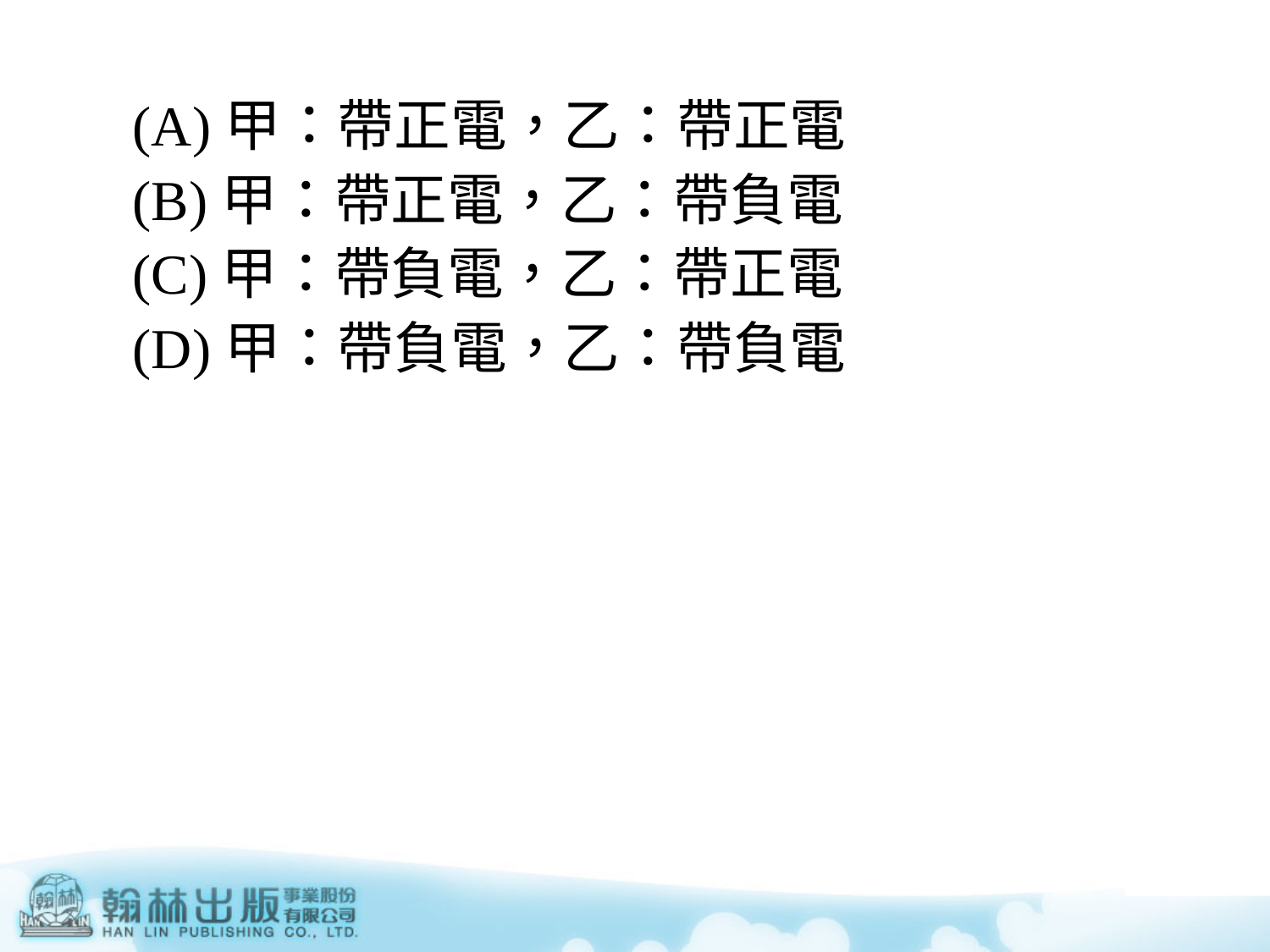

(A)甲：帶正電，乙：帶正電
	(B)甲：帶正電，乙：帶負電
	(C)甲：帶負電，乙：帶正電
	(D)甲：帶負電，乙：帶負電